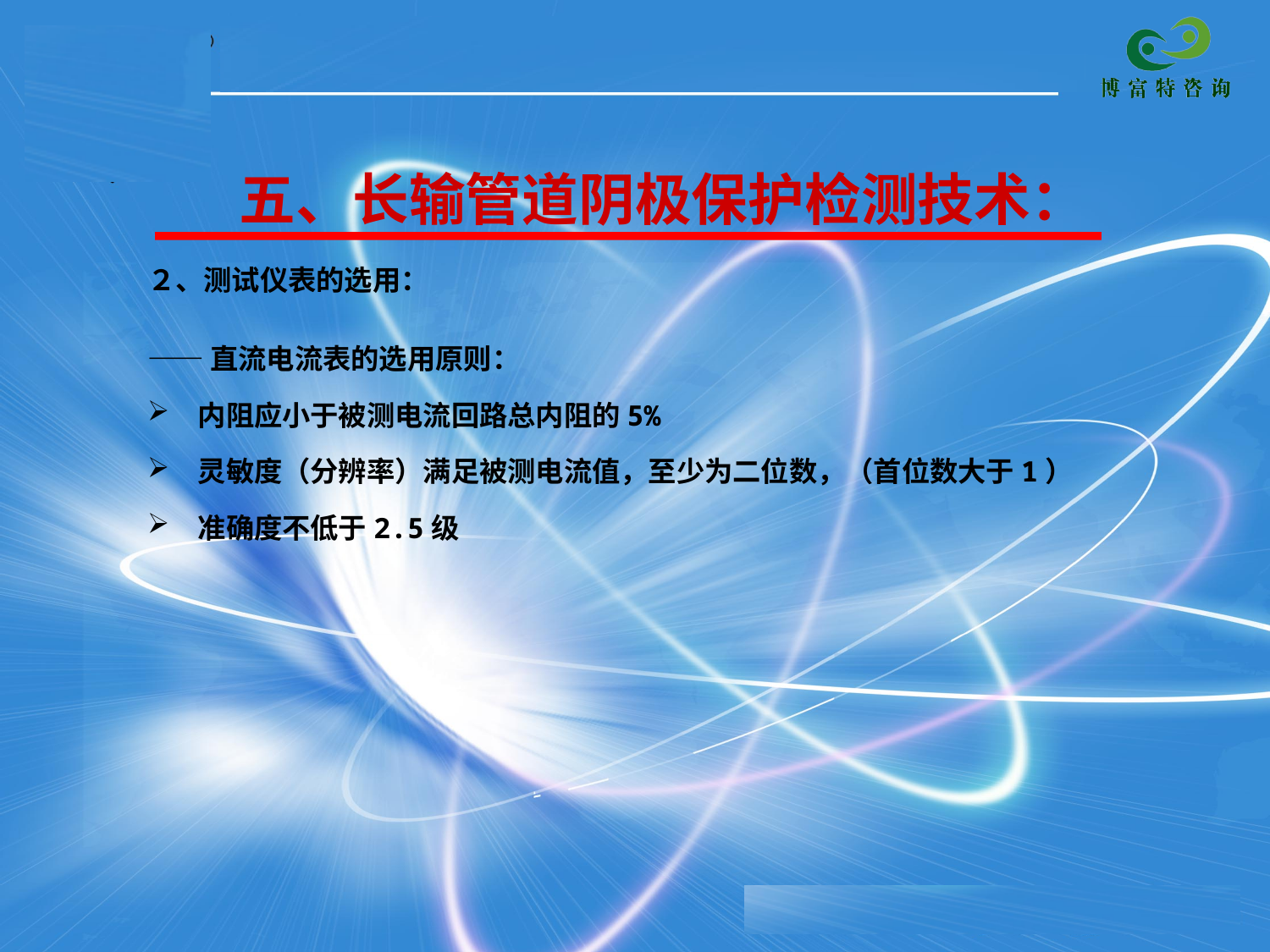

# 五、长输管道阴极保护检测技术：

２、测试仪表的选用：

——直流电流表的选用原则：
　内阻应小于被测电流回路总内阻的5%
　灵敏度（分辨率）满足被测电流值，至少为二位数，（首位数大于1）
　准确度不低于2.5级